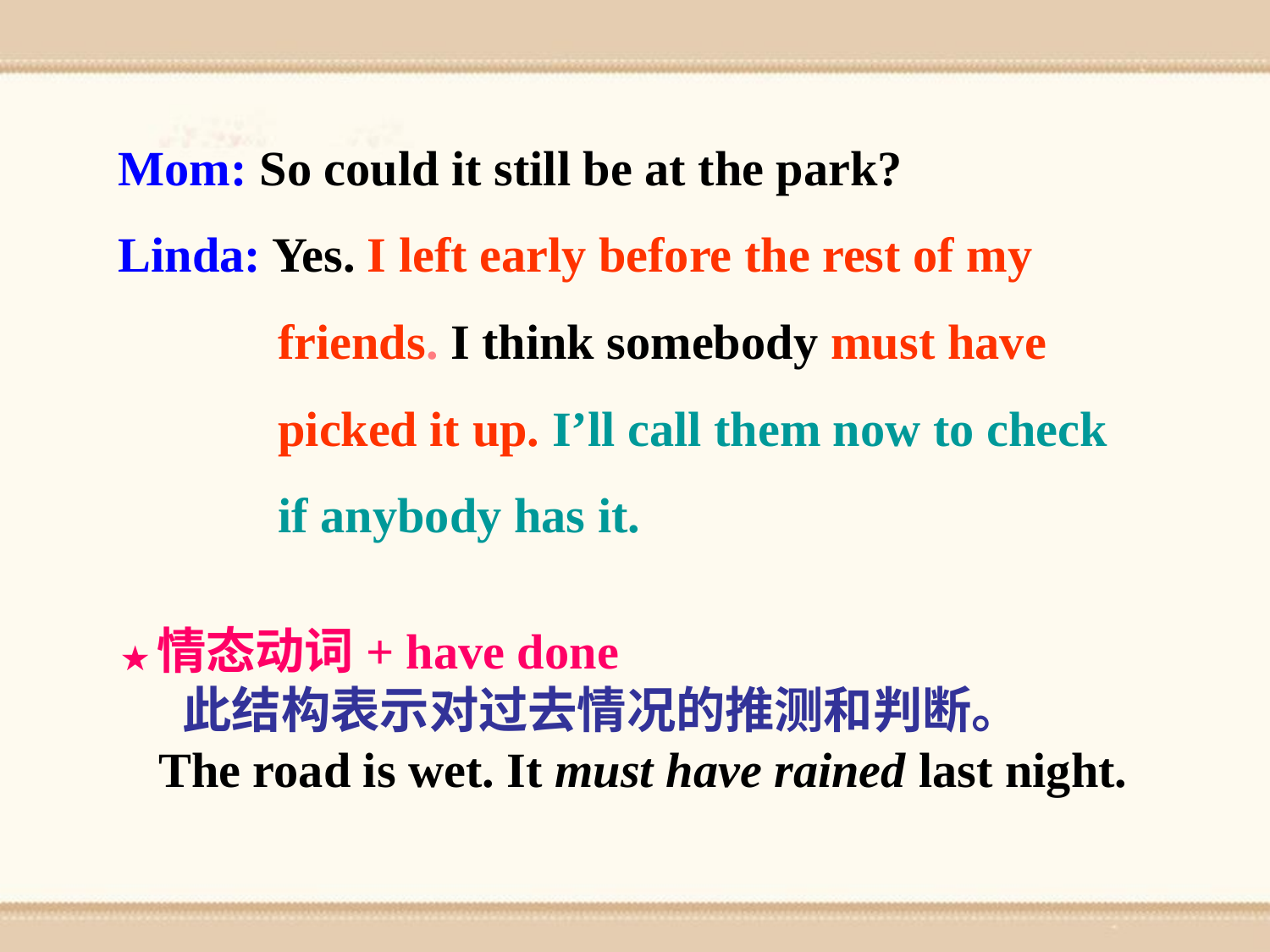

Mom: So could it still be at the park?
Linda: Yes. I left early before the rest of my
             friends. I think somebody must have
             picked it up. I’ll call them now to check
             if anybody has it.
★情态动词+ have done
    此结构表示对过去情况的推测和判断。
   The road is wet. It must have rained last night.